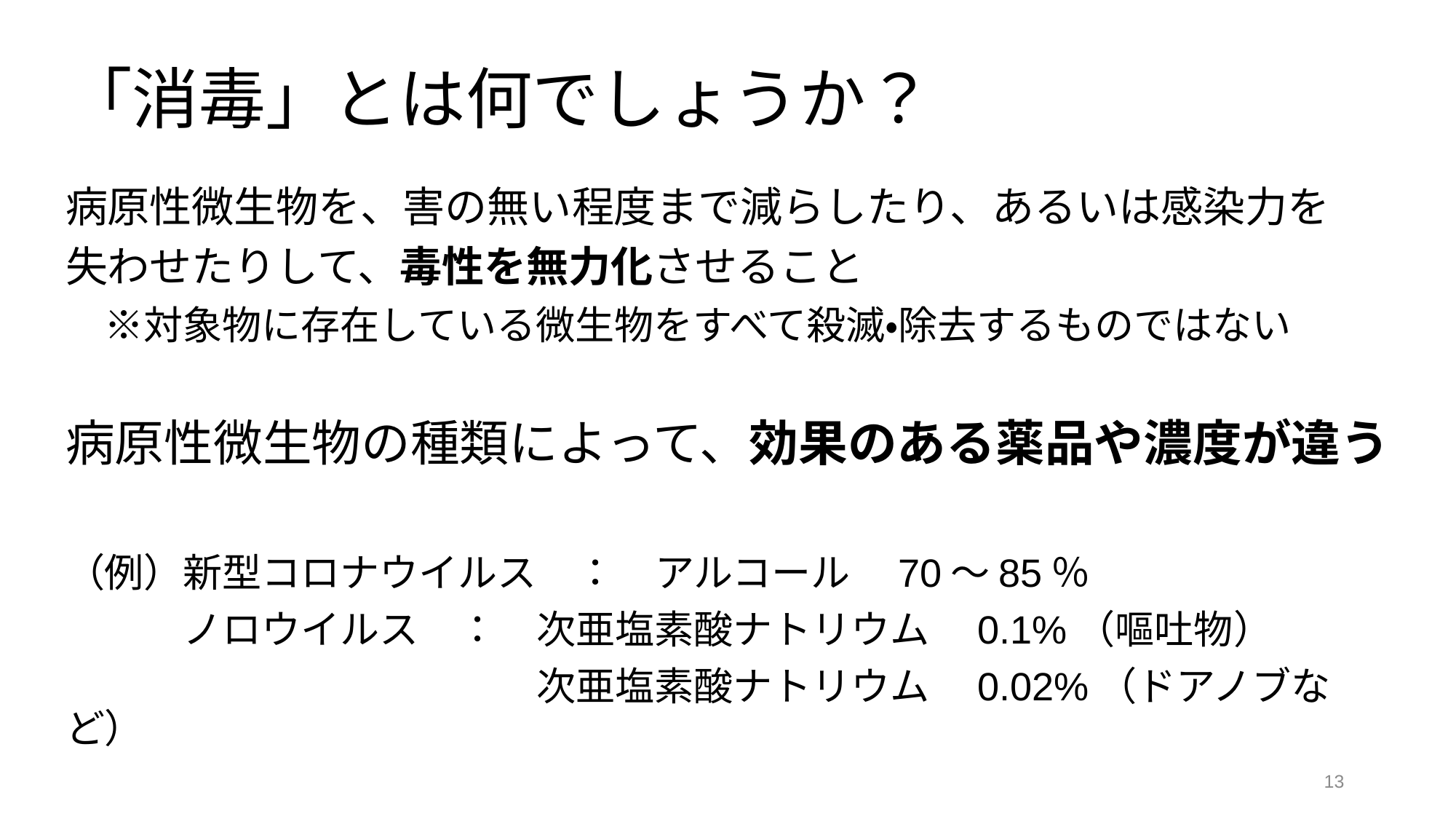

# 「消毒」とは何でしょうか？
病原性微生物を、害の無い程度まで減らしたり、あるいは感染力を
失わせたりして、毒性を無力化させること
　※対象物に存在している微生物をすべて殺滅・除去するものではない

病原性微生物の種類によって、効果のある薬品や濃度が違う

（例）新型コロナウイルス　：　アルコール　70～85％
　　　ノロウイルス　：　次亜塩素酸ナトリウム　0.1%（嘔吐物）
　　　　　　　　　　　　次亜塩素酸ナトリウム　0.02%（ドアノブなど）
13